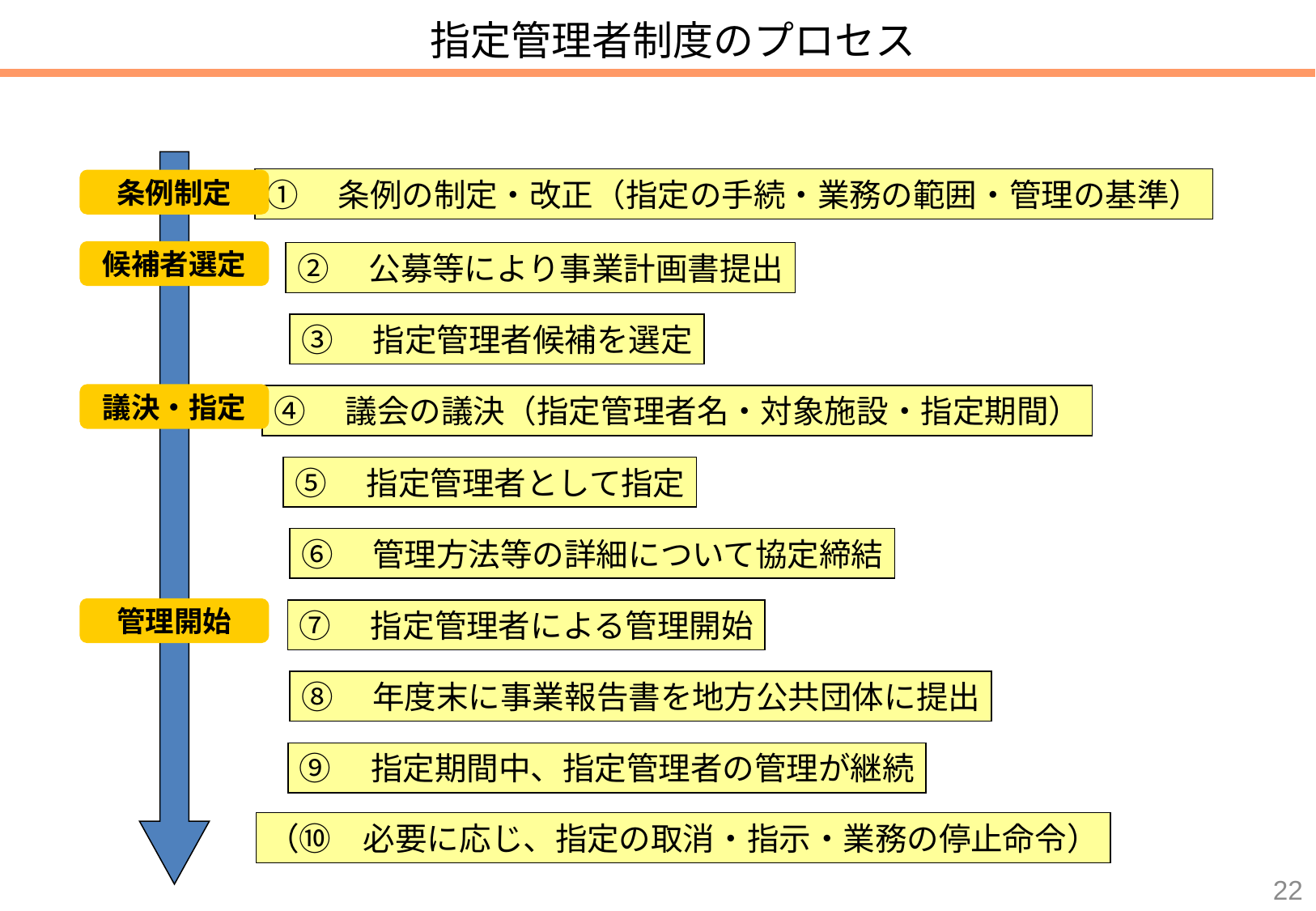

指定管理者制度のプロセス

①　条例の制定・改正（指定の手続・業務の範囲・管理の基準）
条例制定
候補者選定
②　公募等により事業計画書提出
③　指定管理者候補を選定
議決・指定
④　議会の議決（指定管理者名・対象施設・指定期間）
⑤　指定管理者として指定
⑥　管理方法等の詳細について協定締結
管理開始
⑦　指定管理者による管理開始
⑧　年度末に事業報告書を地方公共団体に提出
⑨　指定期間中、指定管理者の管理が継続
（⑩　必要に応じ、指定の取消・指示・業務の停止命令）
22